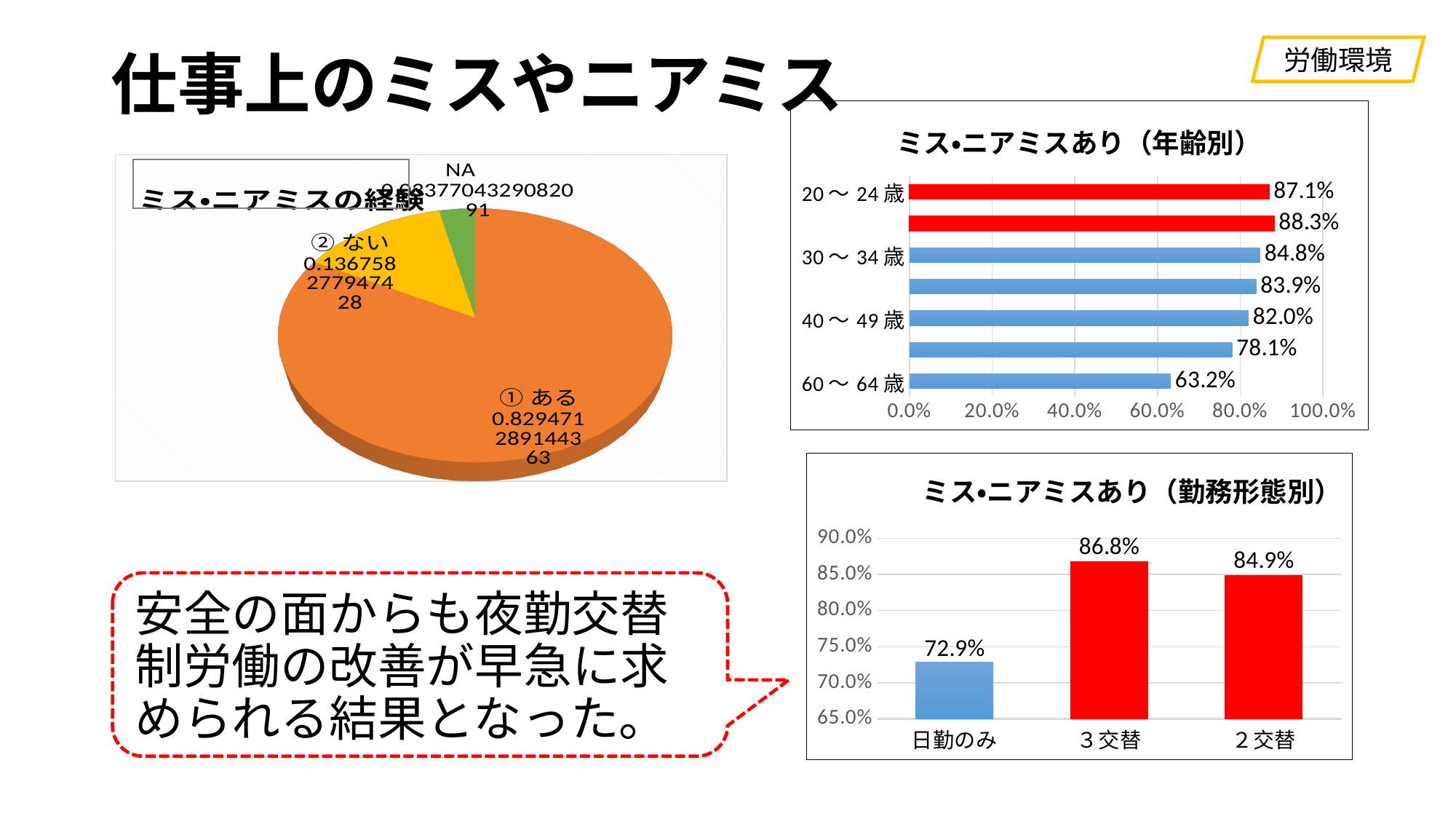

労働環境
# 仕事上のミスやニアミス

### Chart: ミス・ニアミスあり（年齢別）

| Category |  |
|---|---|
| 20～24歳 | 0.8706058339566193 |
| 25～29歳 | 0.8829113924050633 |
| 30～34歳 | 0.8483333333333334 |
| 35～39歳 | 0.8385708136030995 |
| 40～49歳 | 0.8201323898653275 |
| 50～59歳 | 0.7807308970099668 |
| 60～64歳 | 0.6324062877871826 |

[unsupported chart]

### Chart: ミス・ニアミスあり（勤務形態別）

| Category |  |
|---|---|
| 日勤のみ | 0.7287225386493084 |
| ３交替 | 0.868119418899107 |
| ２交替 | 0.848722705865563 |
安全の面からも夜勤交替制労働の改善が早急に求められる結果となった。